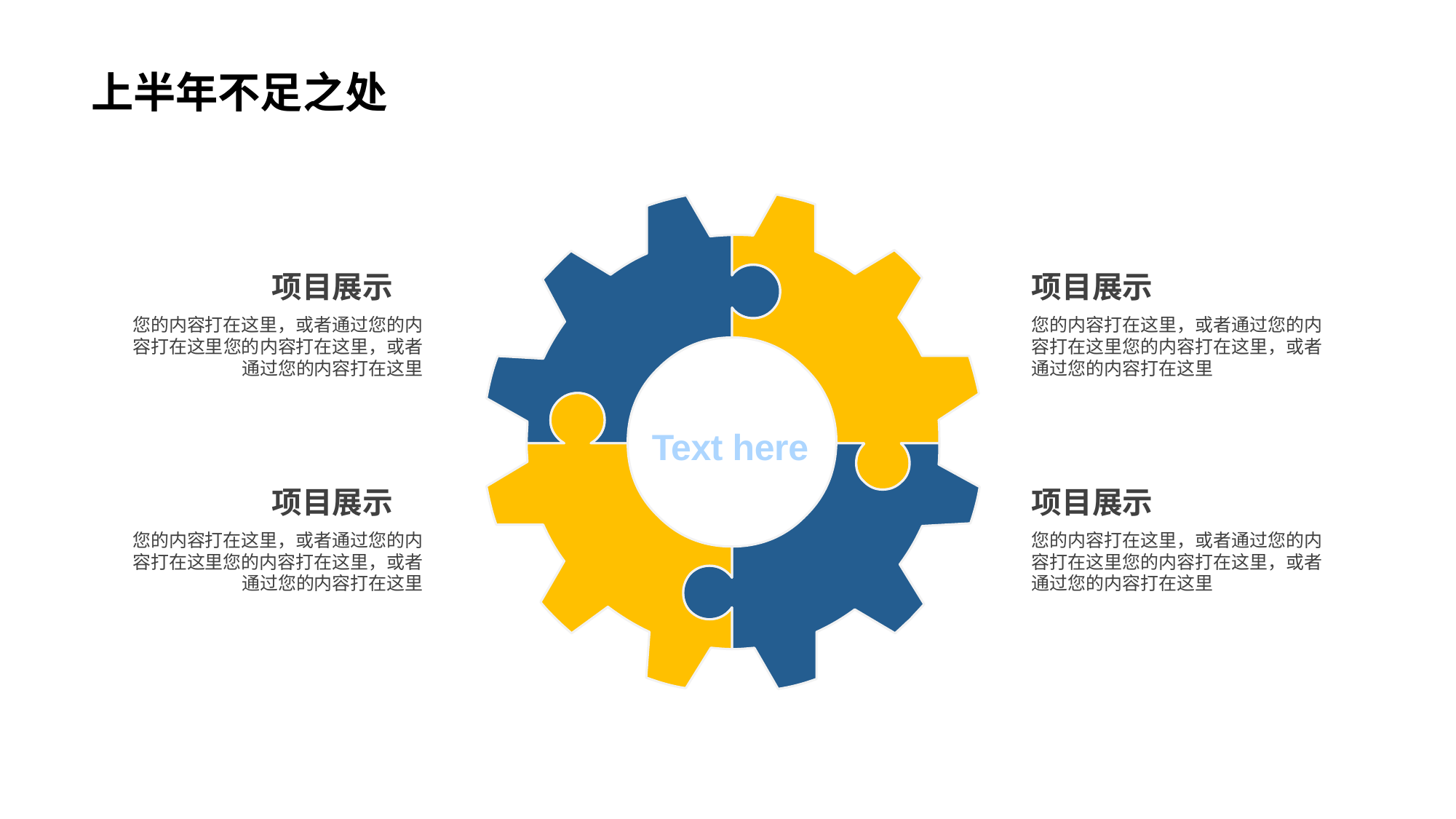

# 上半年不足之处

Text here

项目展示
您的内容打在这里，或者通过您的内容打在这里您的内容打在这里，或者通过您的内容打在这里

项目展示
您的内容打在这里，或者通过您的内容打在这里您的内容打在这里，或者通过您的内容打在这里

项目展示
您的内容打在这里，或者通过您的内容打在这里您的内容打在这里，或者通过您的内容打在这里

项目展示
您的内容打在这里，或者通过您的内容打在这里您的内容打在这里，或者通过您的内容打在这里